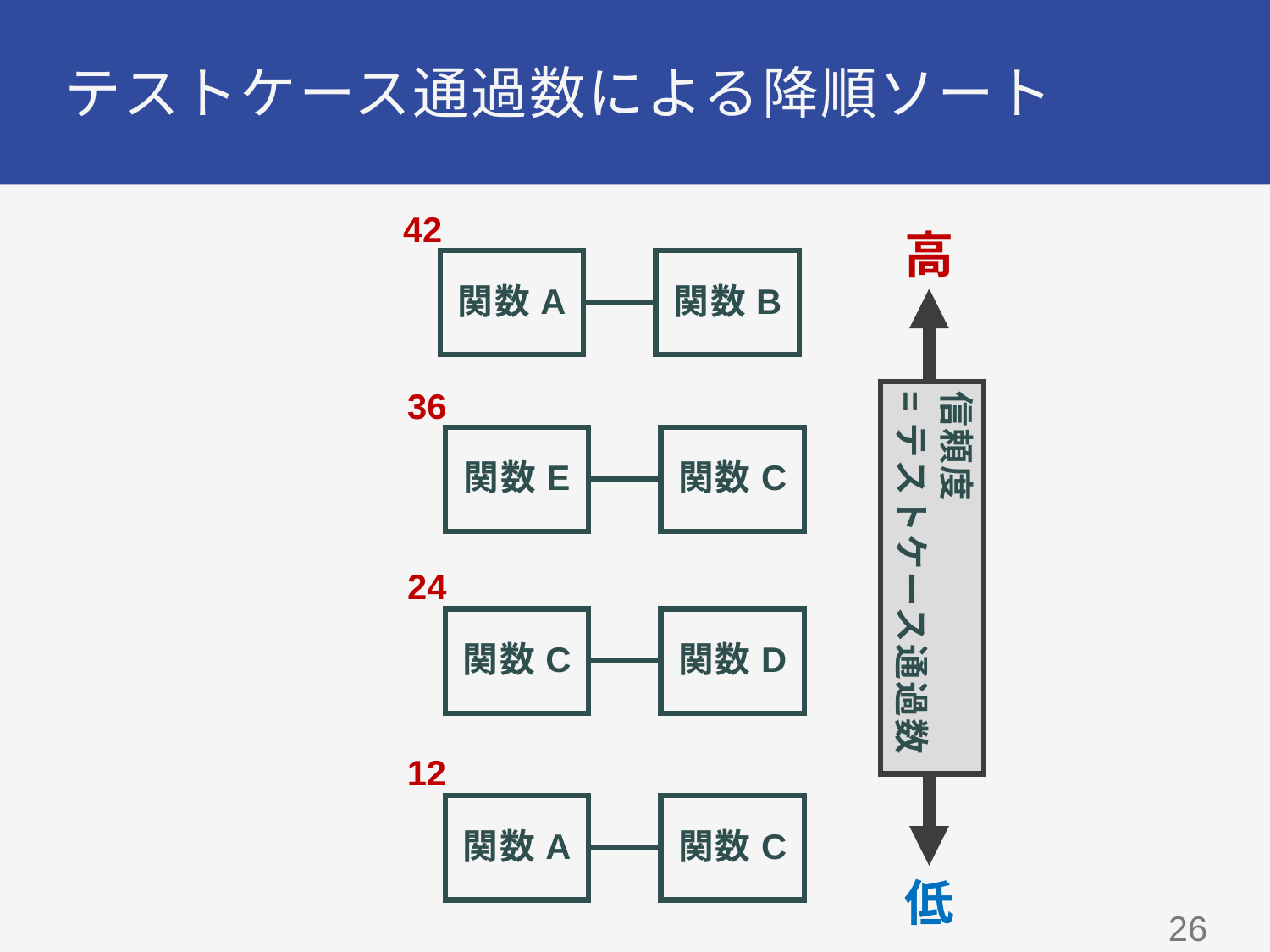

# テストケース通過数による降順ソート
42
高
関数A
関数B
36
信頼度
=テストケース通過数
関数E
関数C
24
関数C
関数D
12
関数A
関数C
低
26